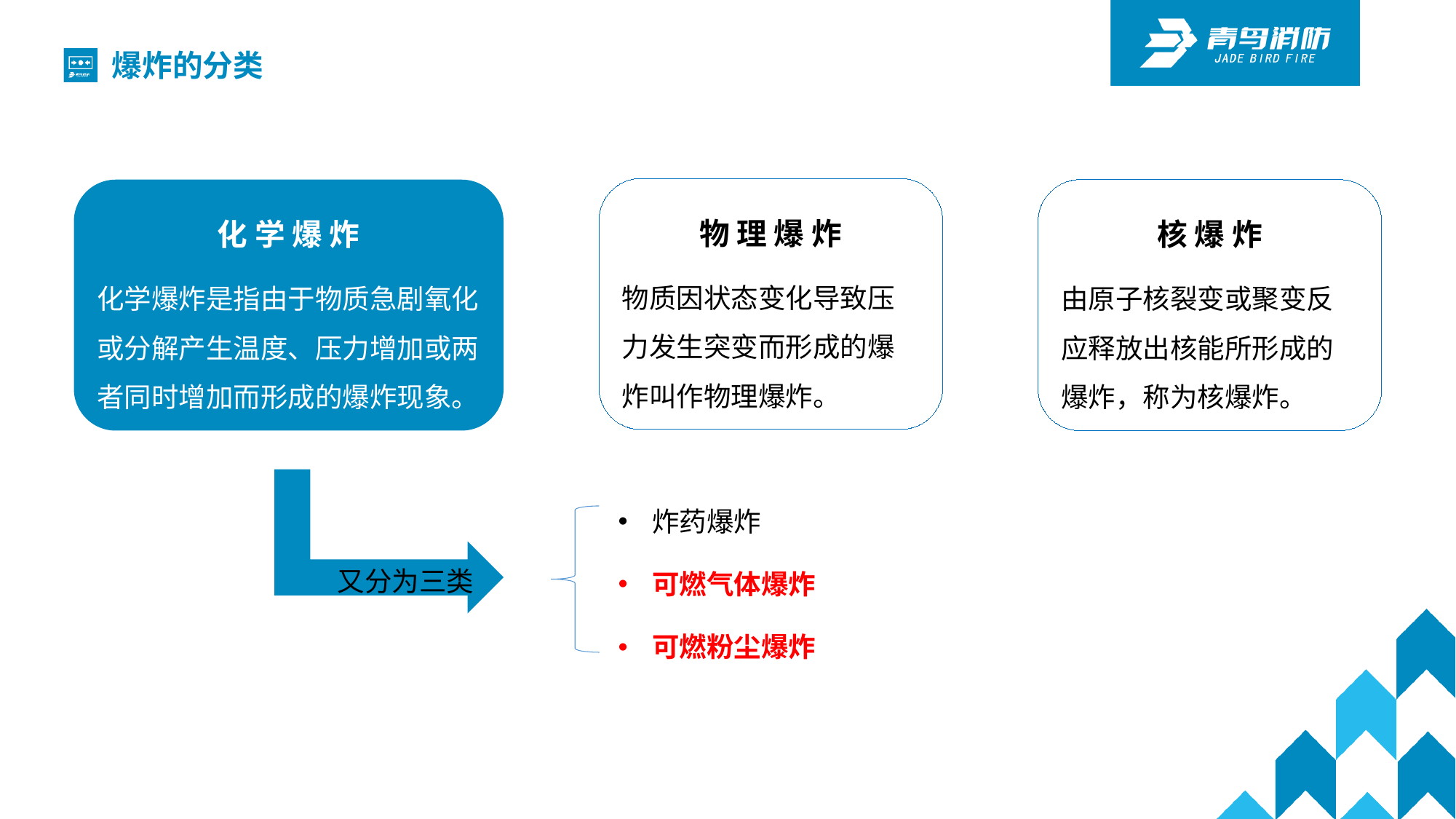

爆炸的分类
物 理 爆 炸
物质因状态变化导致压力发生突变而形成的爆炸叫作物理爆炸。
化 学 爆 炸
化学爆炸是指由于物质急剧氧化或分解产生温度、压力增加或两者同时增加而形成的爆炸现象。
核 爆 炸
由原子核裂变或聚变反应释放出核能所形成的爆炸，称为核爆炸。

炸药爆炸
可燃气体爆炸
可燃粉尘爆炸

又分为三类